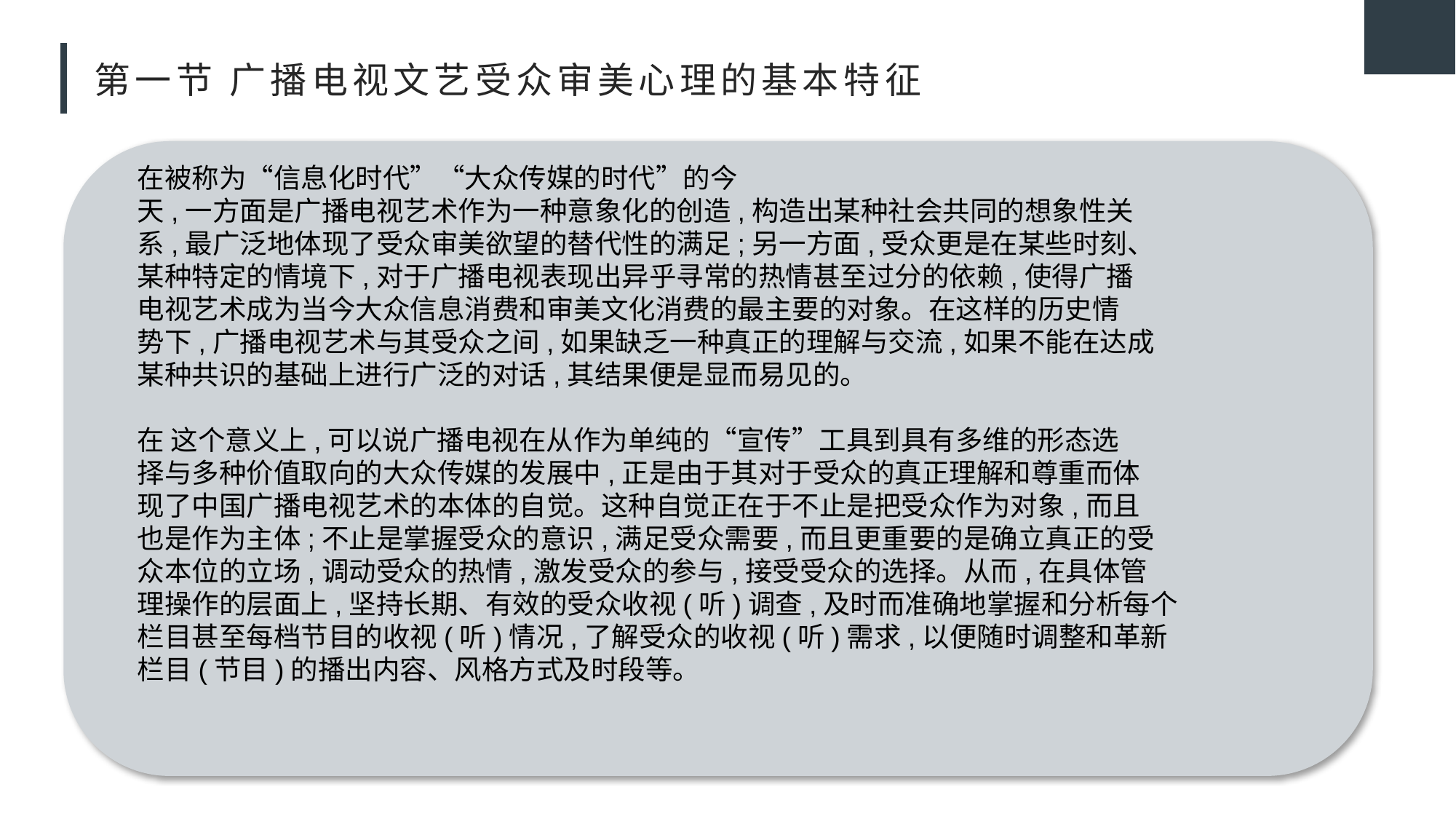

# 第一节 广播电视文艺受众审美心理的基本特征

在被称为“信息化时代”“大众传媒的时代”的今
天,一方面是广播电视艺术作为一种意象化的创造,构造出某种社会共同的想象性关
系,最广泛地体现了受众审美欲望的替代性的满足;另一方面,受众更是在某些时刻、
某种特定的情境下,对于广播电视表现出异乎寻常的热情甚至过分的依赖,使得广播
电视艺术成为当今大众信息消费和审美文化消费的最主要的对象。在这样的历史情
势下,广播电视艺术与其受众之间,如果缺乏一种真正的理解与交流,如果不能在达成
某种共识的基础上进行广泛的对话,其结果便是显而易见的。

在 这个意义上,可以说广播电视在从作为单纯的“宣传”工具到具有多维的形态选
择与多种价值取向的大众传媒的发展中,正是由于其对于受众的真正理解和尊重而体
现了中国广播电视艺术的本体的自觉。这种自觉正在于不止是把受众作为对象,而且
也是作为主体;不止是掌握受众的意识,满足受众需要,而且更重要的是确立真正的受
众本位的立场,调动受众的热情,激发受众的参与,接受受众的选择。从而,在具体管
理操作的层面上,坚持长期、有效的受众收视(听)调查,及时而准确地掌握和分析每个
栏目甚至每档节目的收视(听)情况,了解受众的收视(听)需求,以便随时调整和革新
栏目(节目)的播出内容、风格方式及时段等。